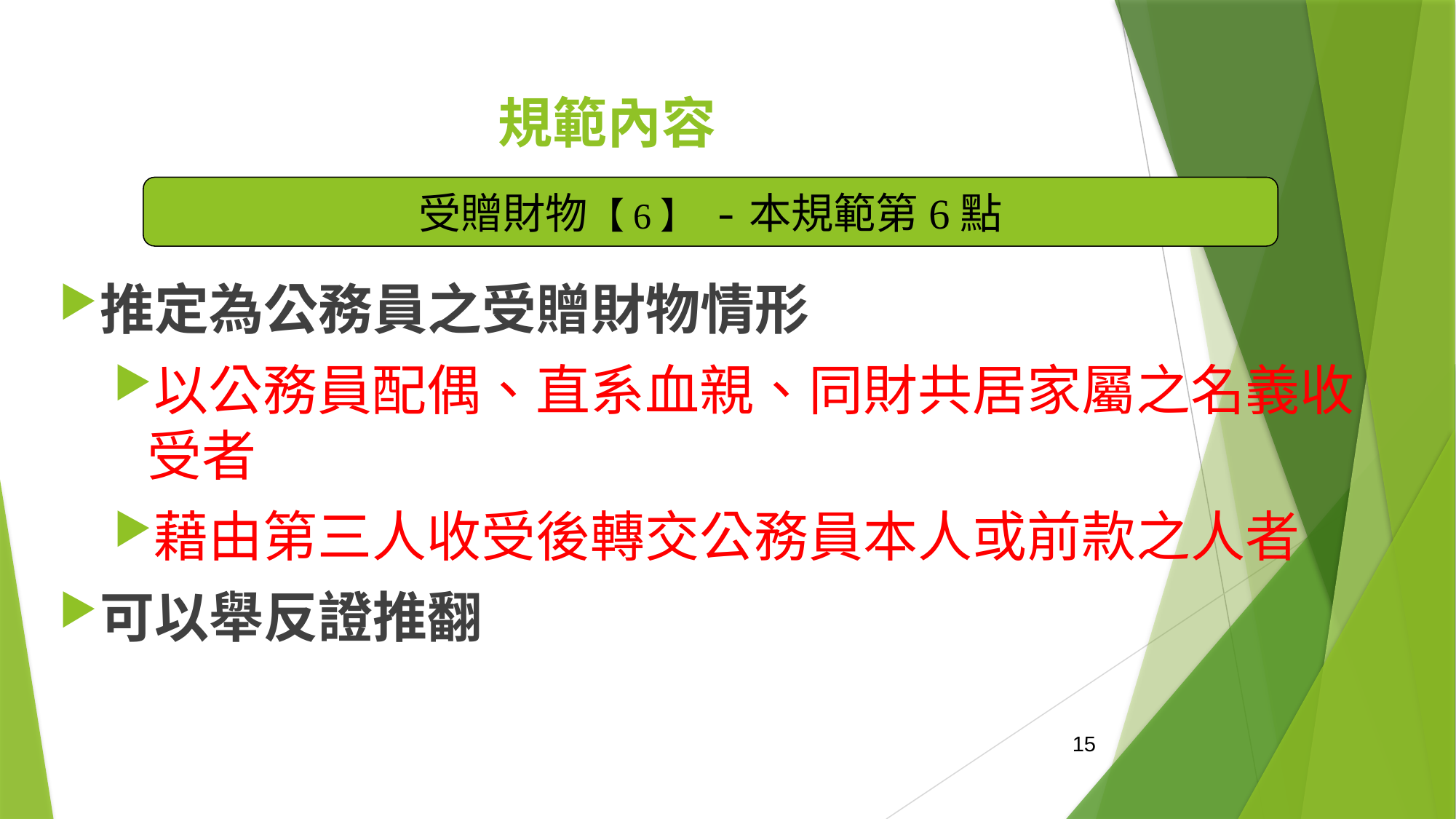

# 規範內容
受贈財物【6】 -本規範第6點
推定為公務員之受贈財物情形
以公務員配偶、直系血親、同財共居家屬之名義收受者
藉由第三人收受後轉交公務員本人或前款之人者
可以舉反證推翻
15